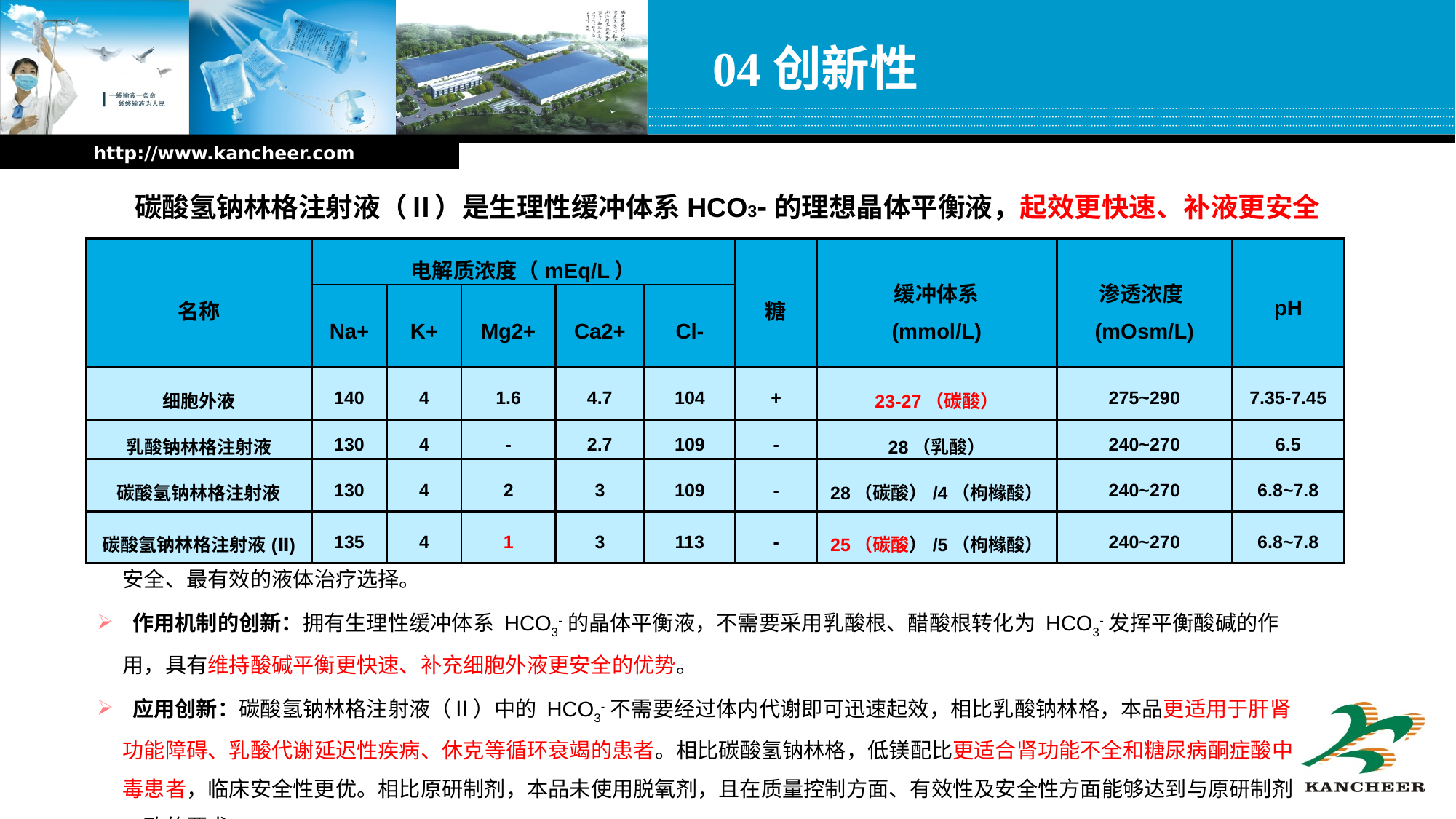

04创新性
http://www.kancheer.com
碳酸氢钠林格注射液（Ⅱ）是生理性缓冲体系HCO3-的理想晶体平衡液，起效更快速、补液更安全
| 名称 | 电解质浓度（mEq/L） |  |  |  |  | 糖 | 缓冲体系 (mmol/L) | 渗透浓度(mOsm/L) | pH |
| --- | --- | --- | --- | --- | --- | --- | --- | --- | --- |
|  | Na+ | K+ | Mg2+ | Ca2+ | Cl- |  |  |  |  |
| 细胞外液 | 140 | 4 | 1.6 | 4.7 | 104 | + | 23-27（碳酸） | 275~290 | 7.35-7.45 |
| 乳酸钠林格注射液 | 130 | 4 | - | 2.7 | 109 | - | 28（乳酸） | 240~270 | 6.5 |
| 碳酸氢钠林格注射液 | 130 | 4 | 2 | 3 | 109 | - | 28（碳酸）/4（枸橼酸） | 240~270 | 6.8~7.8 |
| 碳酸氢钠林格注射液(Ⅱ) | 135 | 4 | 1 | 3 | 113 | - | 25（碳酸）/5（枸橼酸） | 240~270 | 6.8~7.8 |
 背景：人体血浆中最重要的缓冲体系是碳酸氢盐缓冲体系，固有阴离子是 HCO3-；与人体缓冲体系一致的晶体平衡液，是最安全、最有效的液体治疗选择。
 作用机制的创新：拥有生理性缓冲体系 HCO3-的晶体平衡液，不需要采用乳酸根、醋酸根转化为 HCO3-发挥平衡酸碱的作用，具有维持酸碱平衡更快速、补充细胞外液更安全的优势。
 应用创新：碳酸氢钠林格注射液（Ⅱ）中的 HCO3-不需要经过体内代谢即可迅速起效，相比乳酸钠林格，本品更适用于肝肾功能障碍、乳酸代谢延迟性疾病、休克等循环衰竭的患者。相比碳酸氢钠林格，低镁配比更适合肾功能不全和糖尿病酮症酸中毒患者，临床安全性更优。相比原研制剂，本品未使用脱氧剂，且在质量控制⽅⾯、有效性及安全性⽅⾯能够达到与原研制剂⼀致的要求。